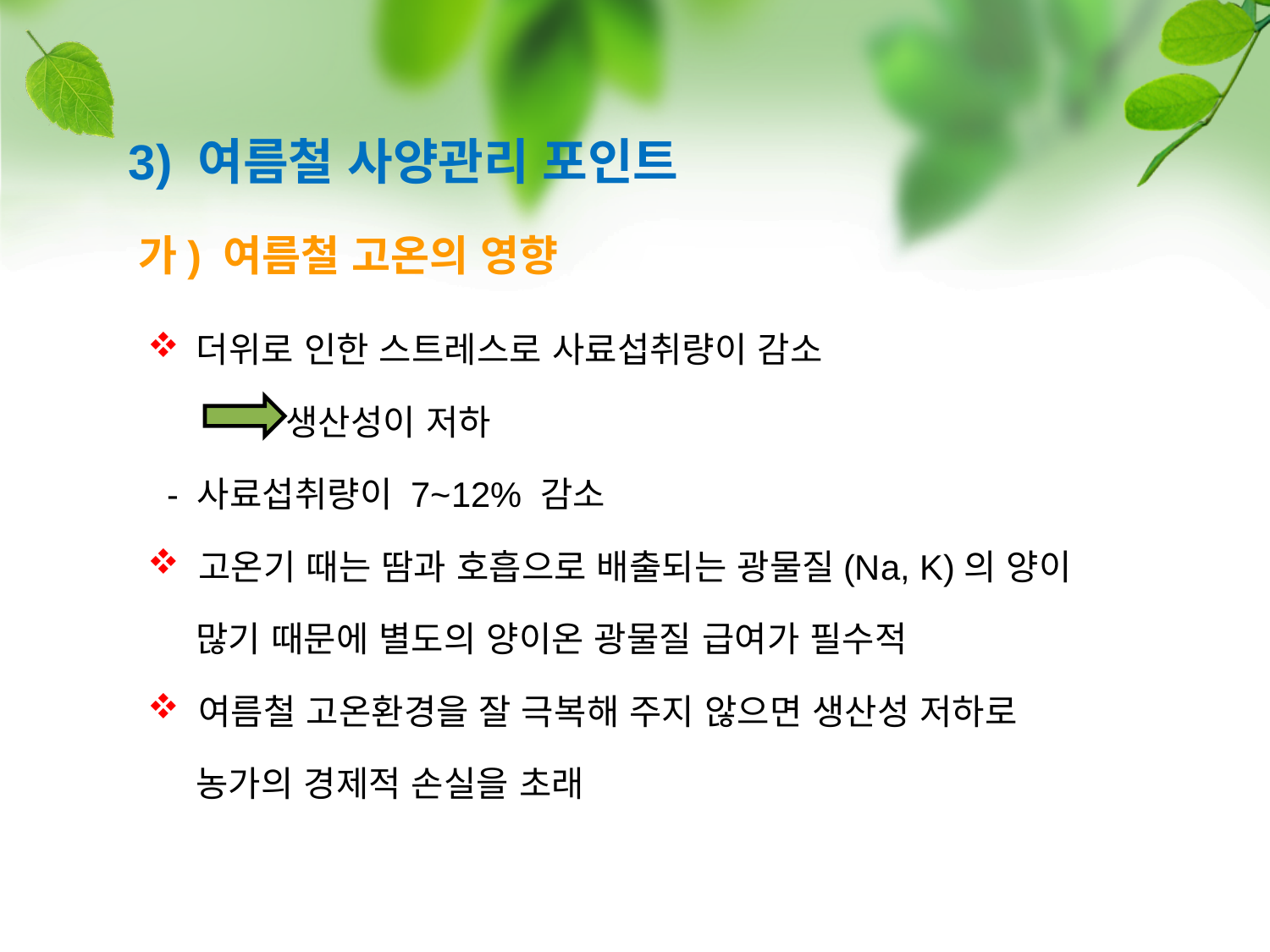

3) 여름철 사양관리 포인트
가) 여름철 고온의 영향
 더위로 인한 스트레스로 사료섭취량이 감소
             생산성이 저하
  - 사료섭취량이 7~12% 감소
 고온기 때는 땀과 호흡으로 배출되는 광물질(Na, K)의 양이
    많기 때문에 별도의 양이온 광물질 급여가 필수적
 여름철 고온환경을 잘 극복해 주지 않으면 생산성 저하로
    농가의 경제적 손실을 초래